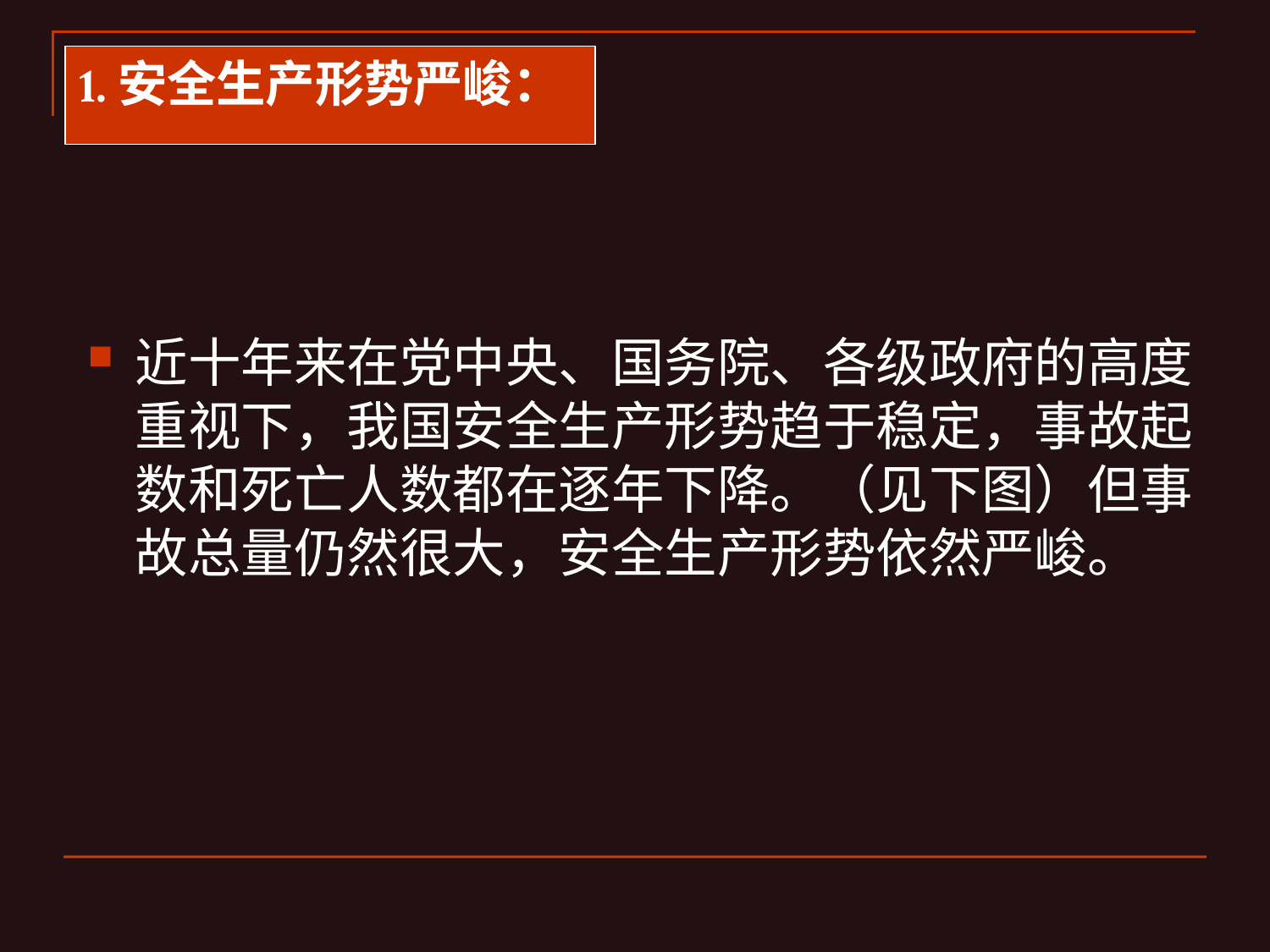

# 1.安全生产形势严峻：
近十年来在党中央、国务院、各级政府的高度重视下，我国安全生产形势趋于稳定，事故起数和死亡人数都在逐年下降。（见下图）但事故总量仍然很大，安全生产形势依然严峻。